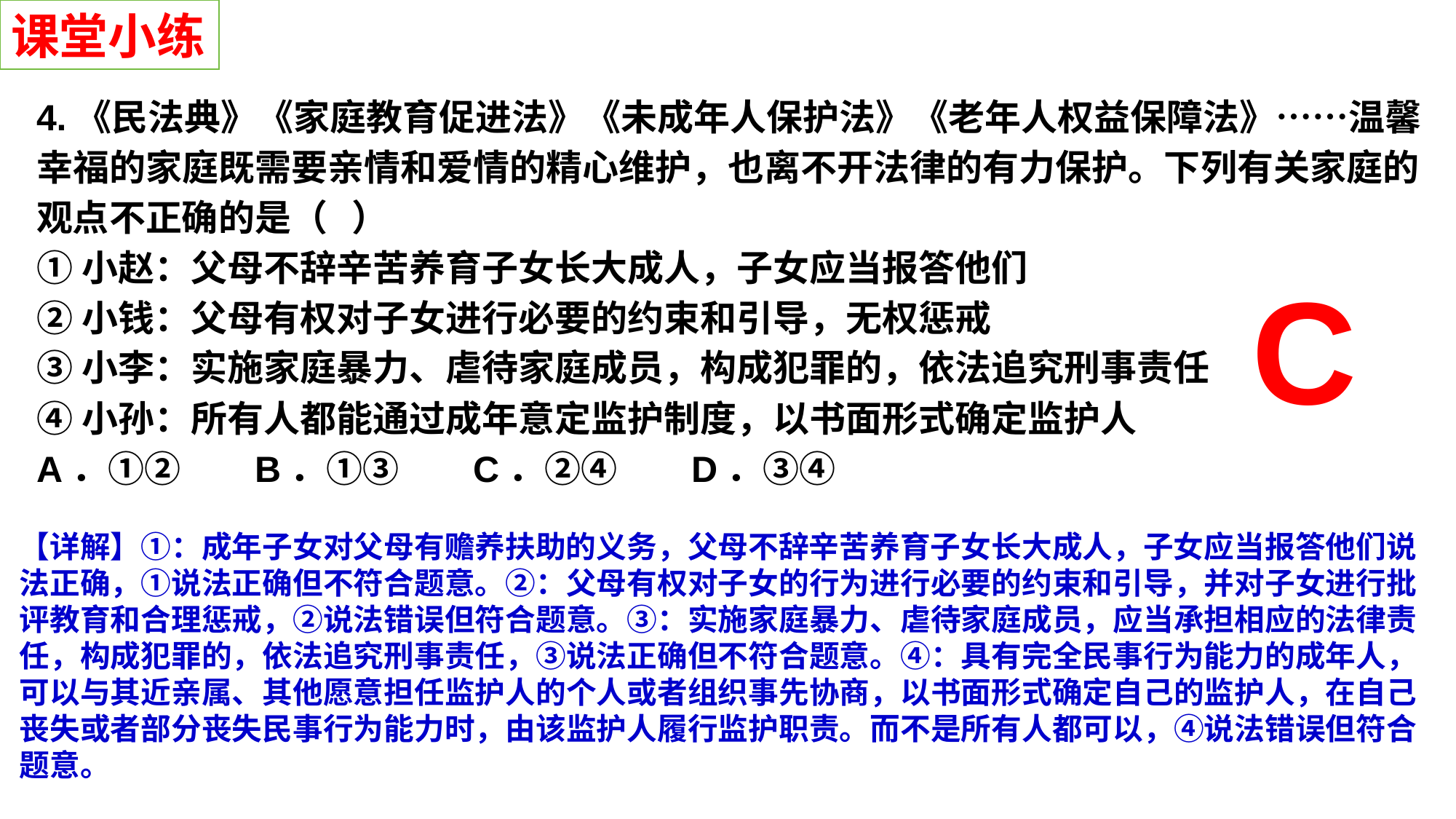

课堂小练
4.《民法典》《家庭教育促进法》《未成年人保护法》《老年人权益保障法》……温馨幸福的家庭既需要亲情和爱情的精心维护，也离不开法律的有力保护。下列有关家庭的观点不正确的是（   ）
①小赵：父母不辞辛苦养育子女长大成人，子女应当报答他们
②小钱：父母有权对子女进行必要的约束和引导，无权惩戒
③小李：实施家庭暴力、虐待家庭成员，构成犯罪的，依法追究刑事责任
④小孙：所有人都能通过成年意定监护制度，以书面形式确定监护人
A．①②	B．①③	C．②④	D．③④
C
02
稿定PPT
稿定PPT，海量素材持续更新，上千款模板选择总有一款适合你
【详解】①：成年子女对父母有赡养扶助的义务，父母不辞辛苦养育子女长大成人，子女应当报答他们说法正确，①说法正确但不符合题意。②：父母有权对子女的行为进行必要的约束和引导，并对子女进行批评教育和合理惩戒，②说法错误但符合题意。③：实施家庭暴力、虐待家庭成员，应当承担相应的法律责任，构成犯罪的，依法追究刑事责任，③说法正确但不符合题意。④：具有完全民事行为能力的成年人，可以与其近亲属、其他愿意担任监护人的个人或者组织事先协商，以书面形式确定自己的监护人，在自己丧失或者部分丧失民事行为能力时，由该监护人履行监护职责。而不是所有人都可以，④说法错误但符合题意。